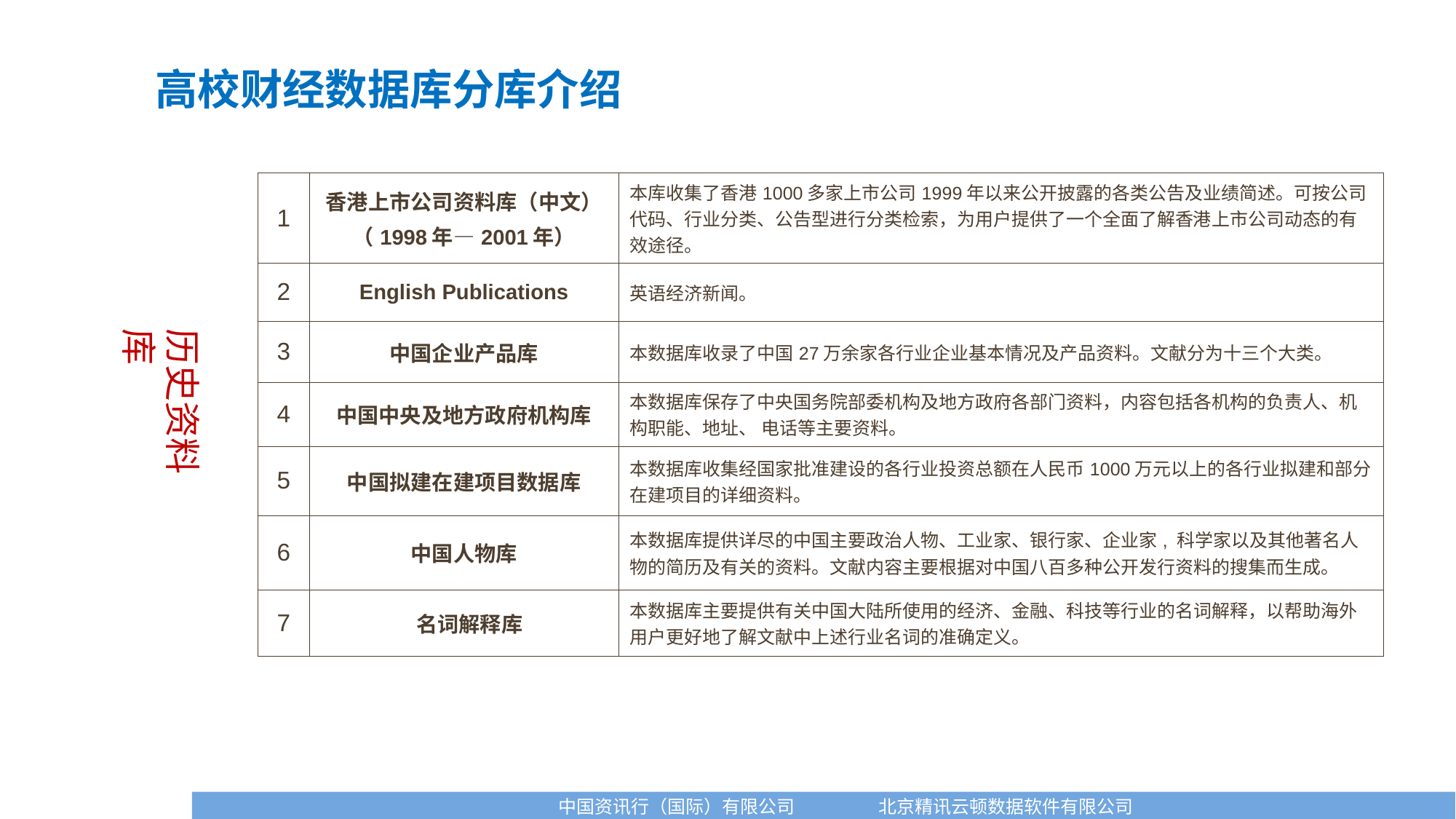

高校财经数据库分库介绍
| 1 | 香港上市公司资料库（中文） （1998年—2001年） | 本库收集了香港1000多家上市公司1999年以来公开披露的各类公告及业绩简述。可按公司代码、行业分类、公告型进行分类检索，为用户提供了一个全面了解香港上市公司动态的有效途径。 |
| --- | --- | --- |
| 2 | English Publications | 英语经济新闻。 |
| 3 | 中国企业产品库 | 本数据库收录了中国27万余家各行业企业基本情况及产品资料。文献分为十三个大类。 |
| 4 | 中国中央及地方政府机构库 | 本数据库保存了中央国务院部委机构及地方政府各部门资料，内容包括各机构的负责人、机构职能、地址、 电话等主要资料。 |
| 5 | 中国拟建在建项目数据库 | 本数据库收集经国家批准建设的各行业投资总额在人民币1000万元以上的各行业拟建和部分在建项目的详细资料。 |
| 6 | 中国人物库 | 本数据库提供详尽的中国主要政治人物、工业家、银行家、企业家, 科学家以及其他著名人物的简历及有关的资料。文献内容主要根据对中国八百多种公开发行资料的搜集而生成。 |
| 7 | 名词解释库 | 本数据库主要提供有关中国大陆所使用的经济、金融、科技等行业的名词解释，以帮助海外用户更好地了解文献中上述行业名词的准确定义。 |
历史资料库